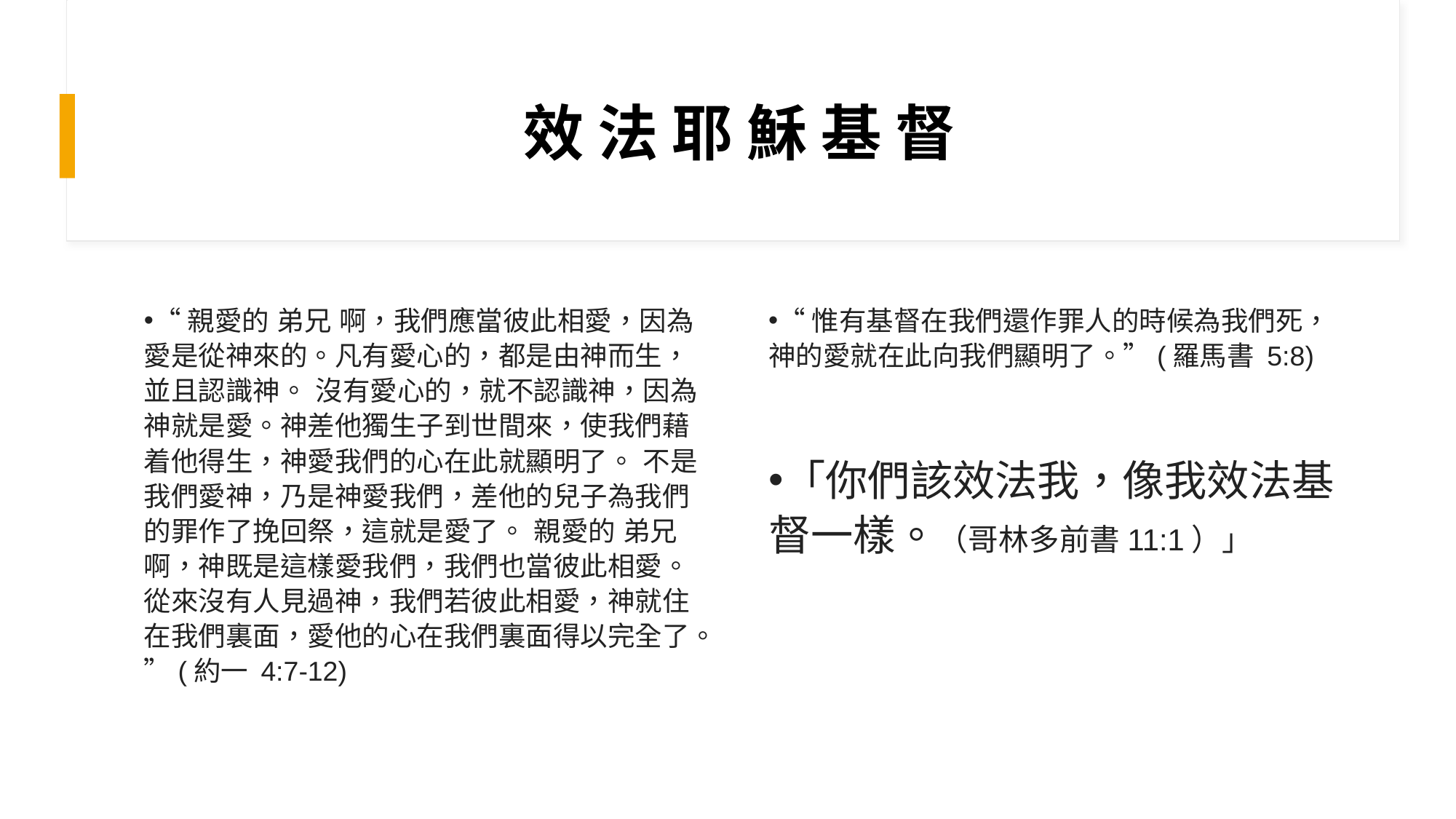

# 效 法 耶 穌 基 督
“親愛的 弟兄 啊，我們應當彼此相愛，因為愛是從神來的。凡有愛心的，都是由神而生，並且認識神。 沒有愛心的，就不認識神，因為神就是愛。神差他獨生子到世間來，使我們藉着他得生，神愛我們的心在此就顯明了。 不是我們愛神，乃是神愛我們，差他的兒子為我們的罪作了挽回祭，這就是愛了。 親愛的 弟兄 啊，神既是這樣愛我們，我們也當彼此相愛。 從來沒有人見過神，我們若彼此相愛，神就住在我們裏面，愛他的心在我們裏面得以完全了。”(約一 4:7-12)
“惟有基督在我們還作罪人的時候為我們死，神的愛就在此向我們顯明了。”(羅馬書 5:8)

「你們該效法我，像我效法基督一樣。（哥林多前書11:1）」